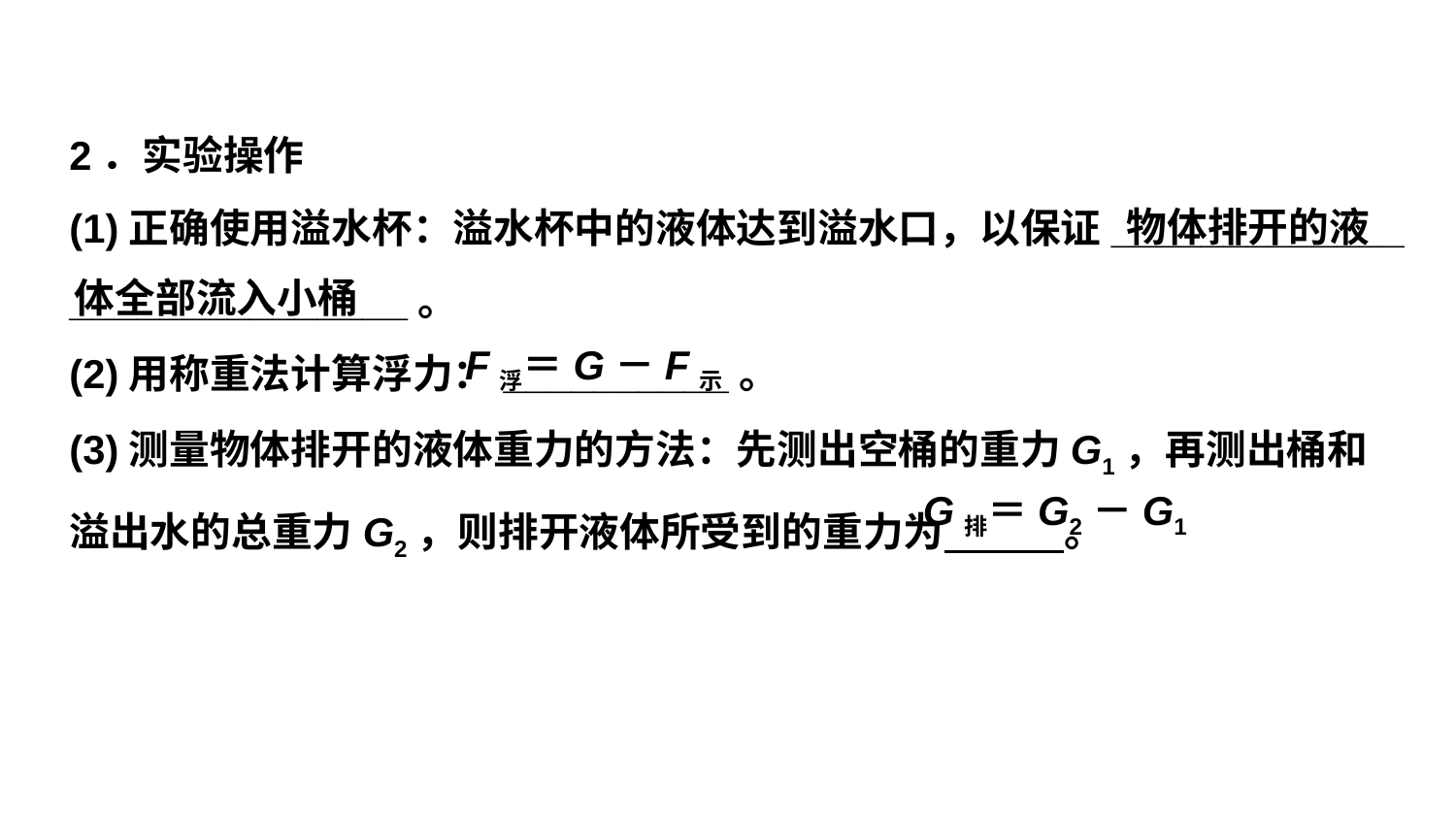

2．实验操作
(1)正确使用溢水杯：溢水杯中的液体达到溢水口，以保证_____________
_______________。
(2)用称重法计算浮力：__________。
(3)测量物体排开的液体重力的方法：先测出空桶的重力G1，再测出桶和
溢出水的总重力G2，则排开液体所受到的重力为             。
物体排开的液
体全部流入小桶
F浮＝G－F示
G排＝G2－G1